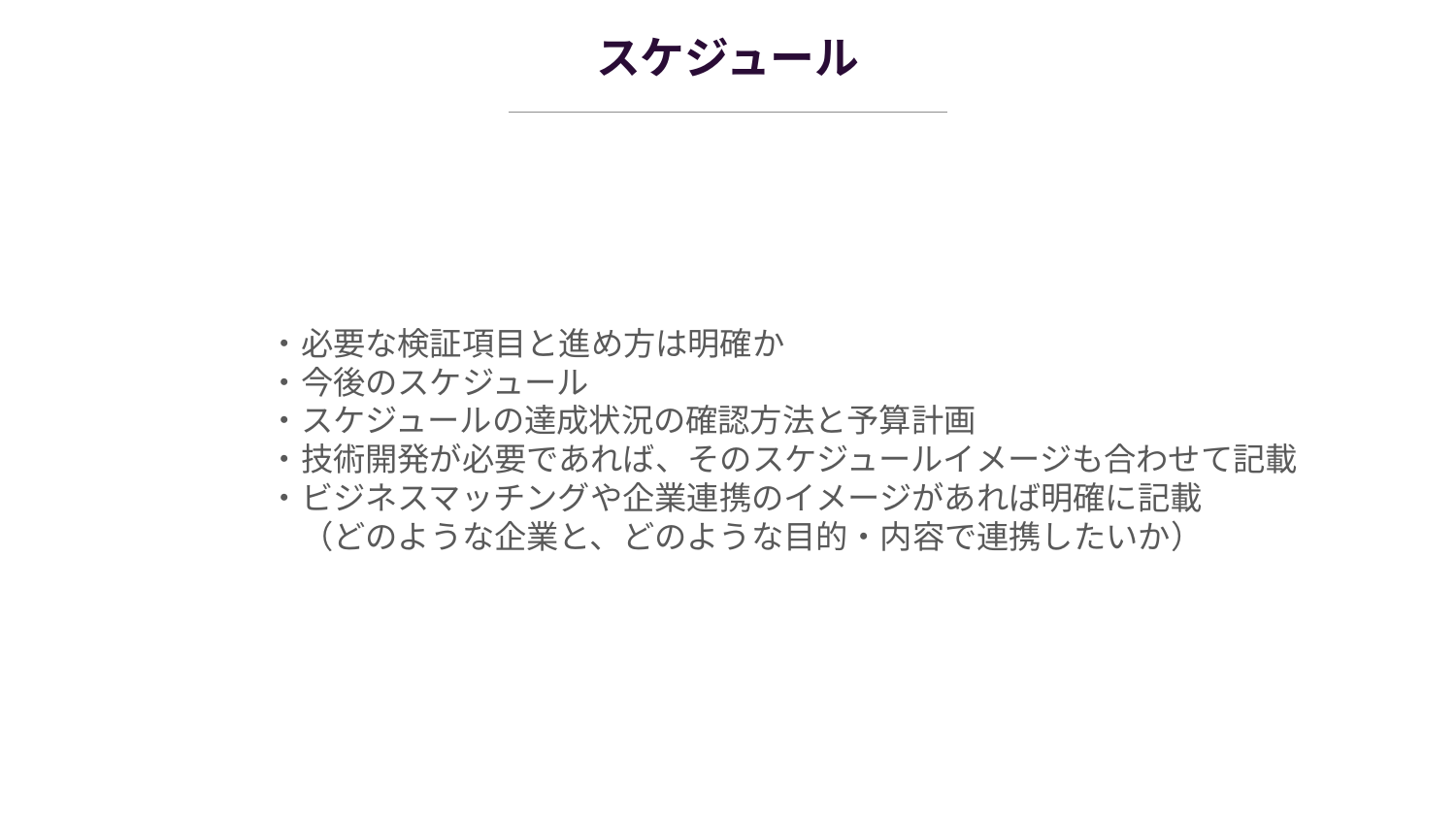

# スケジュール
・必要な検証項目と進め方は明確か
・今後のスケジュール
・スケジュールの達成状況の確認方法と予算計画
・技術開発が必要であれば、そのスケジュールイメージも合わせて記載
・ビジネスマッチングや企業連携のイメージがあれば明確に記載
　（どのような企業と、どのような目的・内容で連携したいか）